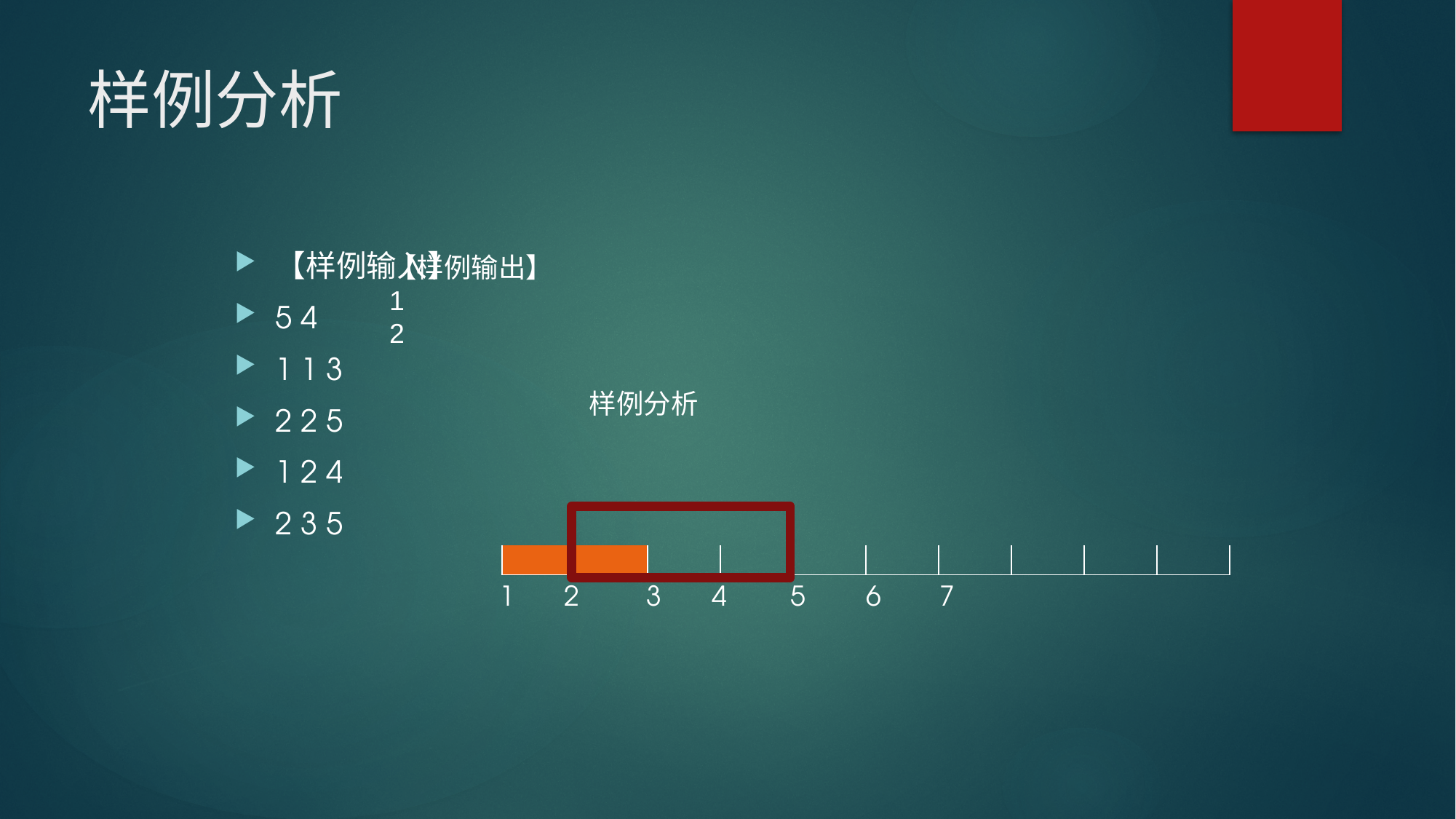

# 样例分析
【样例输入】
5 4
1 1 3
2 2 5
1 2 4
2 3 5

【样例输出】
1
2
样例分析

|  |  |  |  |  |  |  |  |  |  |
| --- | --- | --- | --- | --- | --- | --- | --- | --- | --- |
|  |  |  |  |  |  |  |  |  |  |
|  |  |  |  |  |  |  |  |  |  |
1
2
3
4
5
6
7